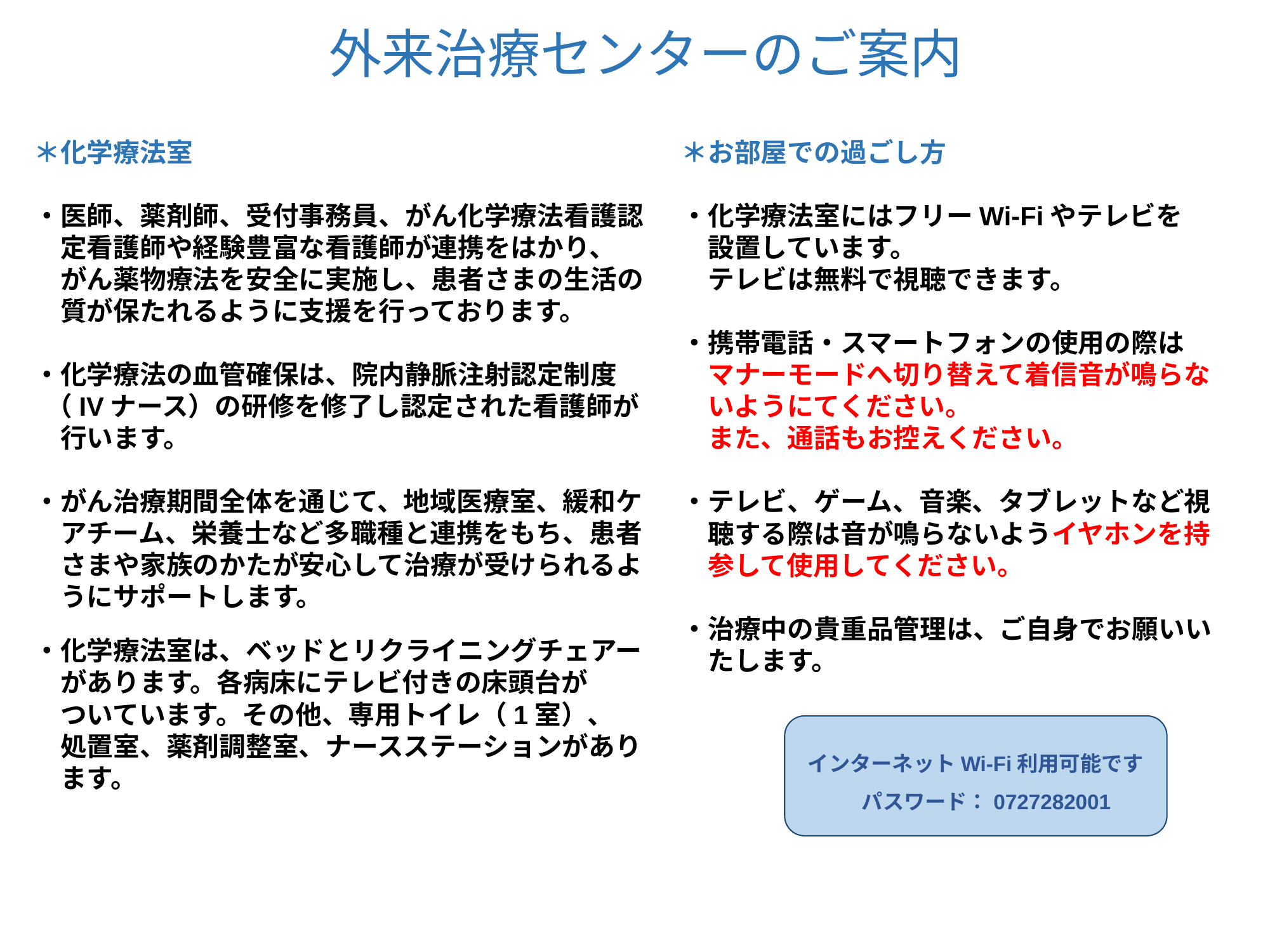

# 外来治療センターのご案内
＊化学療法室

・医師、薬剤師、受付事務員、がん化学療法看護認
　定看護師や経験豊富な看護師が連携をはかり、
　がん薬物療法を安全に実施し、患者さまの生活の
　質が保たれるように支援を行っております。

・化学療法の血管確保は、院内静脈注射認定制度
 （IVナース）の研修を修了し認定された看護師が
　行います。

・がん治療期間全体を通じて、地域医療室、緩和ケ
　アチーム、栄養士など多職種と連携をもち、患者
　さまや家族のかたが安心して治療が受けられるよ
　うにサポートします。

・化学療法室は、ベッドとリクライニングチェアー
　があります。各病床にテレビ付きの床頭台が
　ついています。その他、専用トイレ（1室）、
　処置室、薬剤調整室、ナースステーションがあり
　ます。
＊お部屋での過ごし方

・化学療法室にはフリーWi-Fiやテレビを
　設置しています。
　テレビは無料で視聴できます。

・携帯電話・スマートフォンの使用の際は
　マナーモードへ切り替えて着信音が鳴らな
　いようにてください。
　また、通話もお控えください。

・テレビ、ゲーム、音楽、タブレットなど視
　聴する際は音が鳴らないようイヤホンを持
　参して使用してください。

・治療中の貴重品管理は、ご自身でお願いい
　たします。
インターネットWi-Fi利用可能です
　パスワード：0727282001